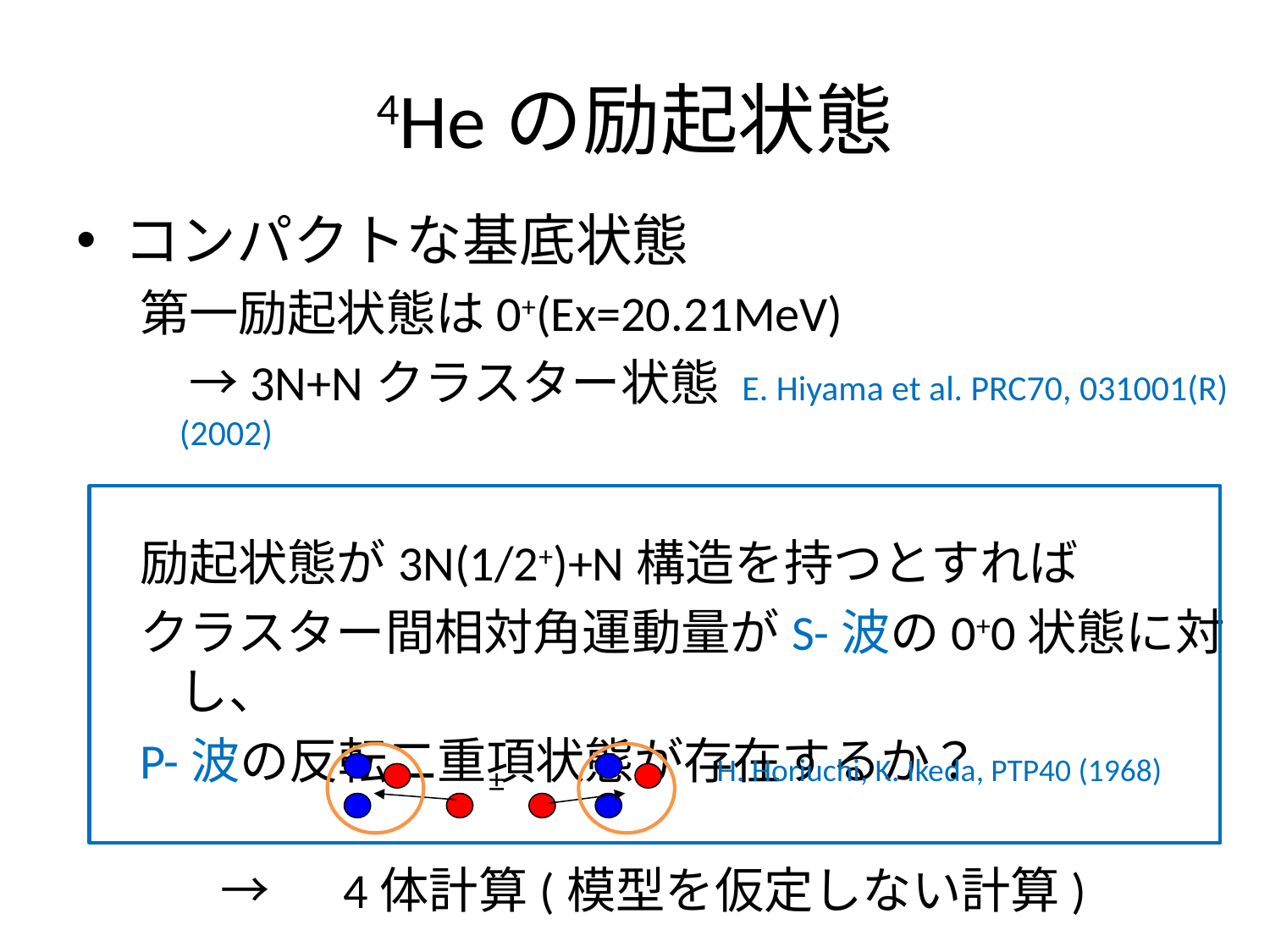

# 4Heの励起状態
コンパクトな基底状態
第一励起状態は0+(Ex=20.21MeV)
　→3N+Nクラスター状態 E. Hiyama et al. PRC70, 031001(R) (2002)

励起状態が3N(1/2+)+N構造を持つとすれば
クラスター間相対角運動量がS-波の0+0状態に対し、
P-波の反転二重項状態が存在するか？

±

H. Horiuchi, K. Ikeda, PTP40 (1968)
→　4体計算(模型を仮定しない計算)